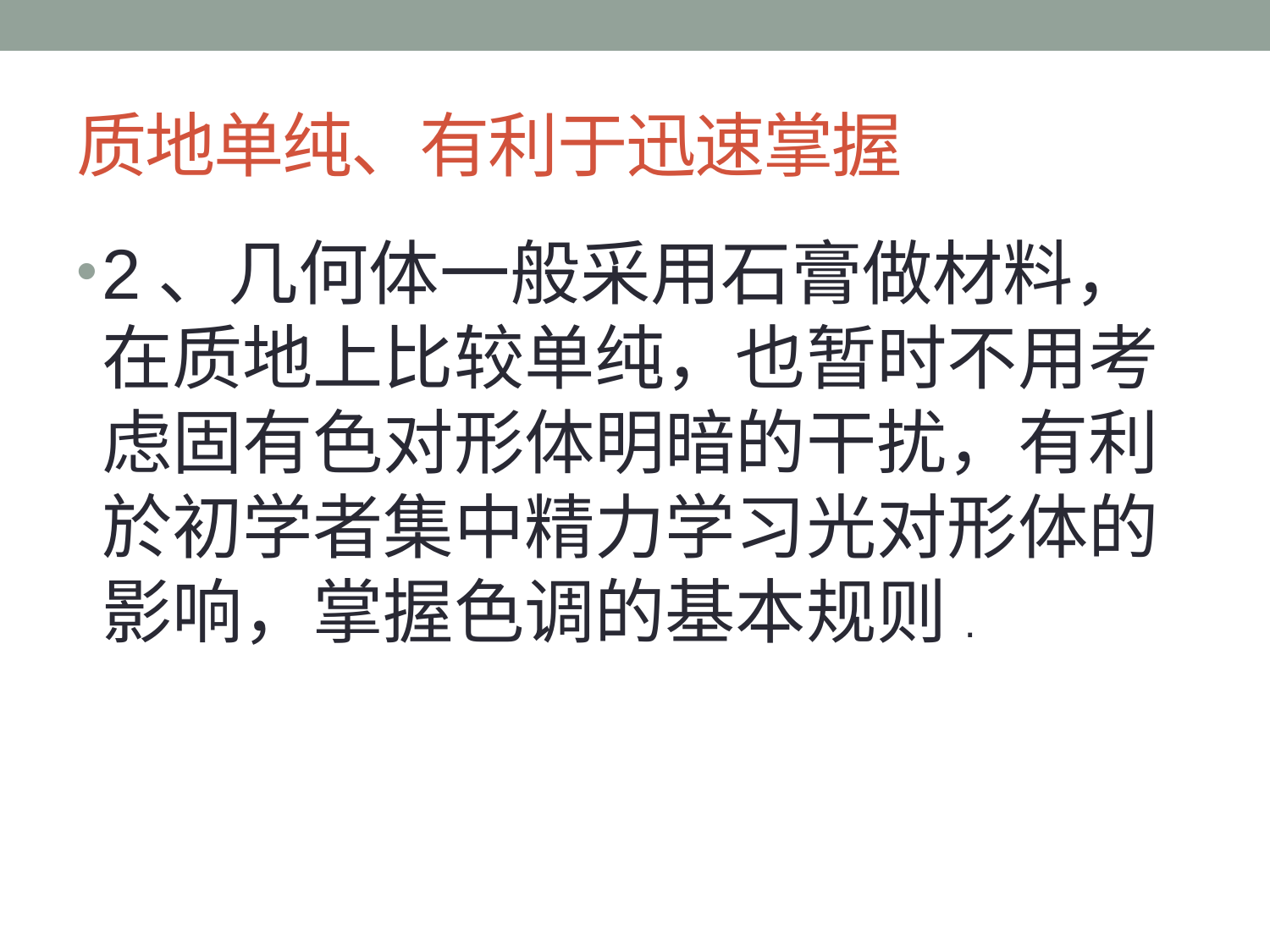

# 质地单纯、有利于迅速掌握
2、几何体一般采用石膏做材料，在质地上比较单纯，也暂时不用考虑固有色对形体明暗的干扰，有利於初学者集中精力学习光对形体的影响，掌握色调的基本规则.